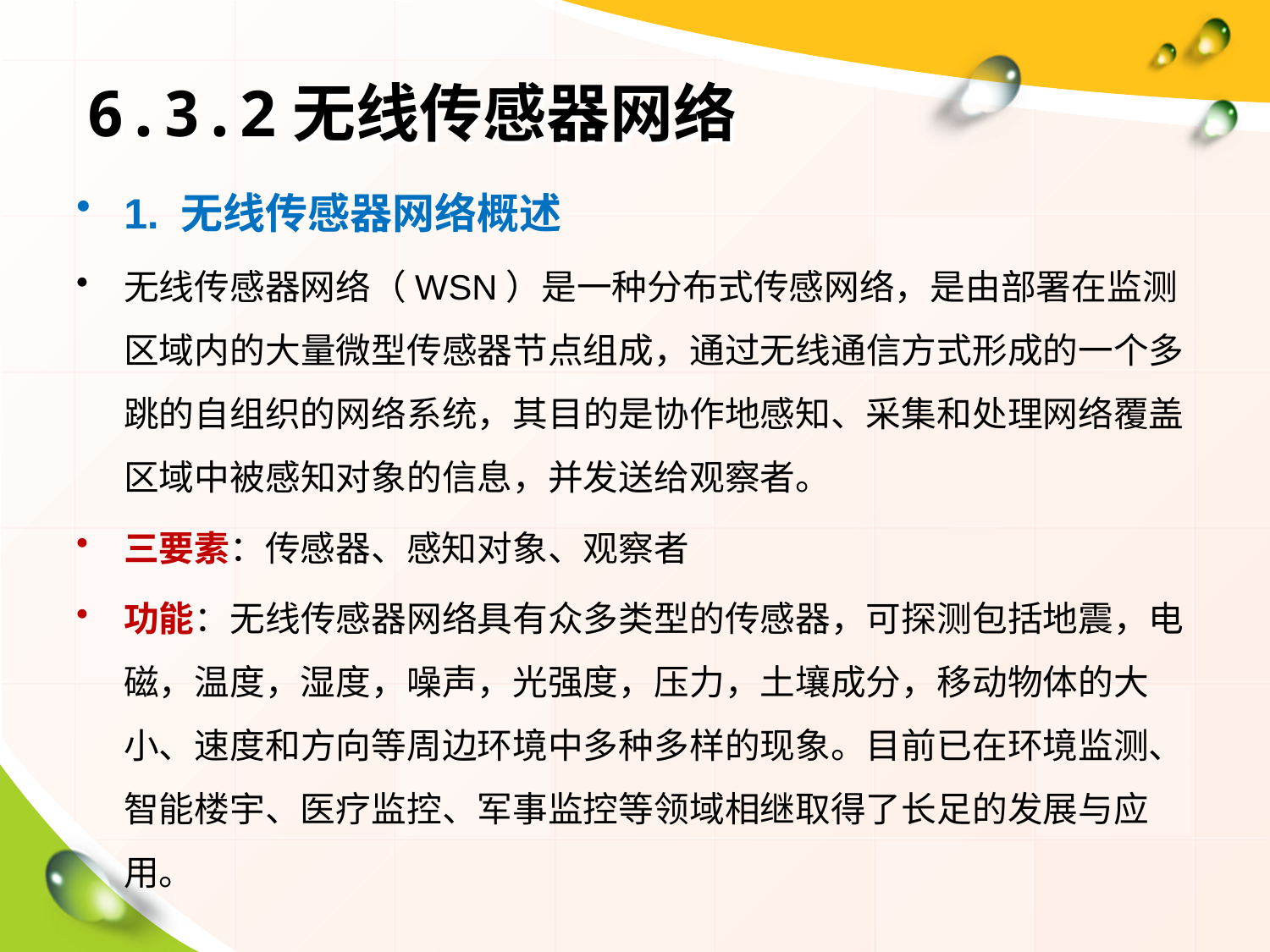

# 6.3.2无线传感器网络
1. 无线传感器网络概述
无线传感器网络（WSN）是一种分布式传感网络，是由部署在监测区域内的大量微型传感器节点组成，通过无线通信方式形成的一个多跳的自组织的网络系统，其目的是协作地感知、采集和处理网络覆盖区域中被感知对象的信息，并发送给观察者。
三要素：传感器、感知对象、观察者
功能：无线传感器网络具有众多类型的传感器，可探测包括地震，电磁，温度，湿度，噪声，光强度，压力，土壤成分，移动物体的大小、速度和方向等周边环境中多种多样的现象。目前已在环境监测、智能楼宇、医疗监控、军事监控等领域相继取得了长足的发展与应用。